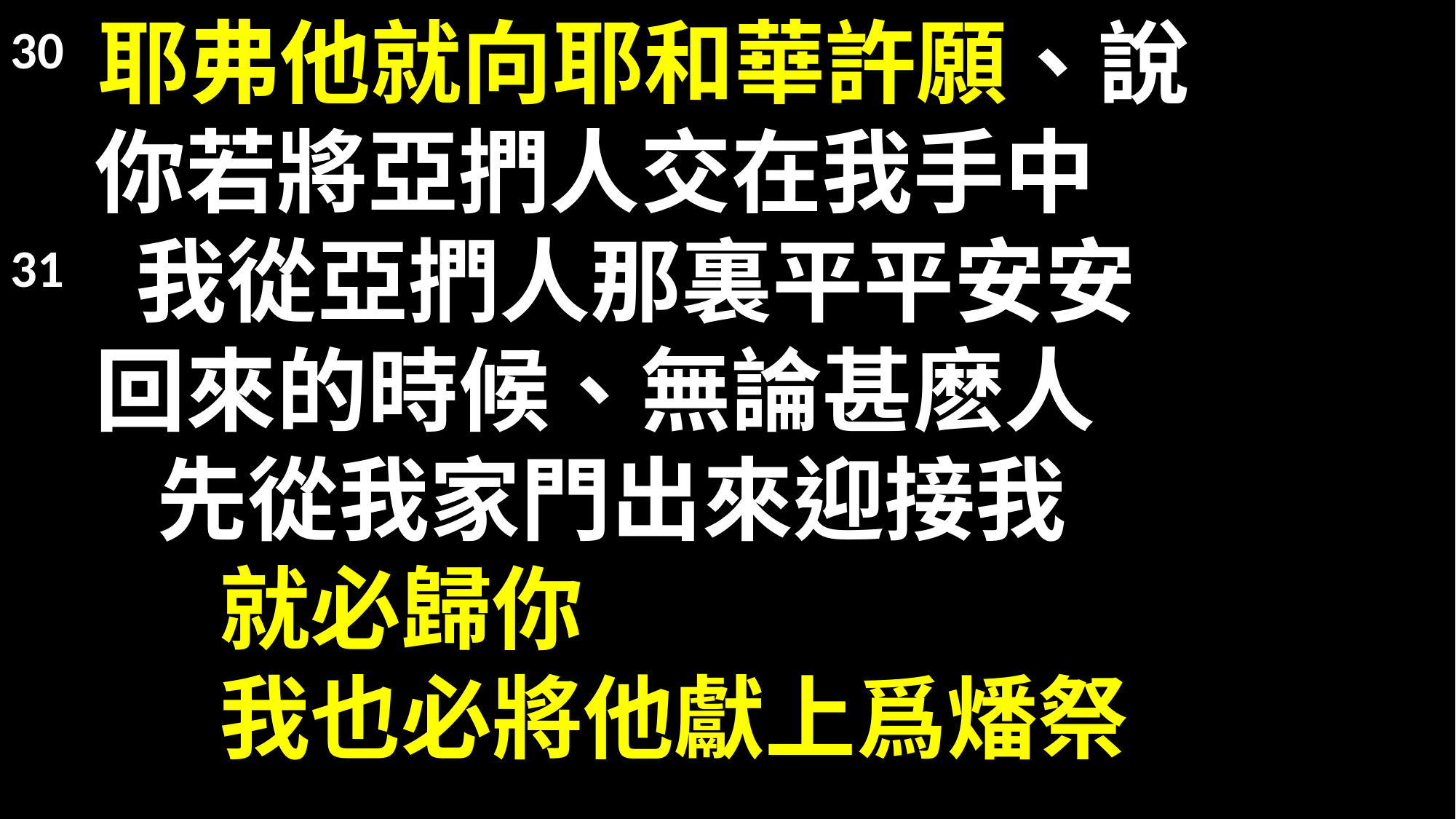

30 耶弗他就向耶和華許願、說
   你若將亞捫人交在我手中
31   我從亞捫人那裏平平安安
   回來的時候、無論甚麽人
      先從我家門出來迎接我
         就必歸你
         我也必將他獻上爲燔祭